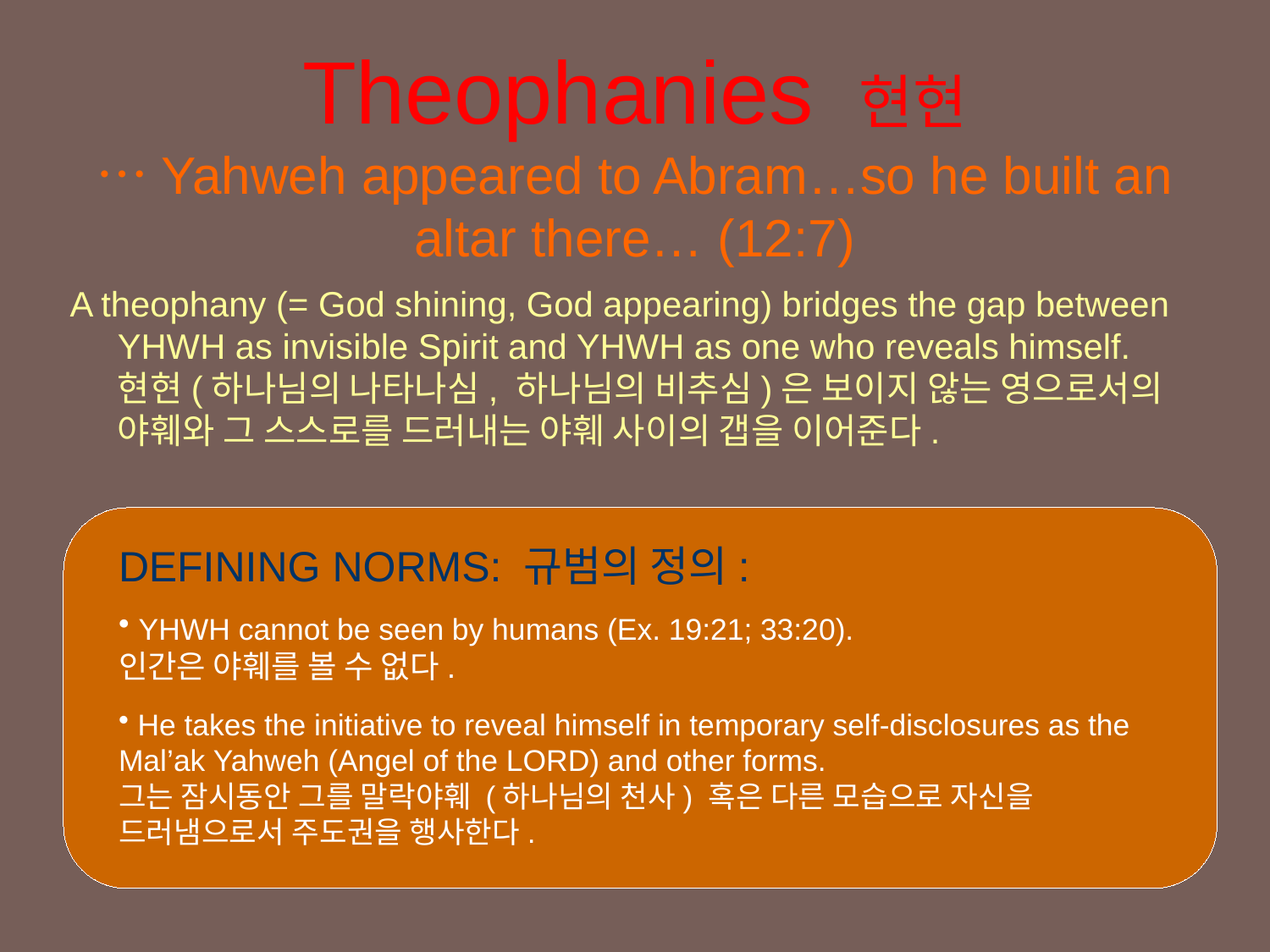

Theophanies 현현
…Yahweh appeared to Abram…so he built an altar there… (12:7)
A theophany (= God shining, God appearing) bridges the gap between YHWH as invisible Spirit and YHWH as one who reveals himself.
현현(하나님의 나타나심, 하나님의 비추심)은 보이지 않는 영으로서의 야훼와 그 스스로를 드러내는 야훼 사이의 갭을 이어준다.

DEFINING NORMS: 규범의 정의:
 YHWH cannot be seen by humans (Ex. 19:21; 33:20).
인간은 야훼를 볼 수 없다.
 He takes the initiative to reveal himself in temporary self-disclosures as the Mal’ak Yahweh (Angel of the LORD) and other forms.
그는 잠시동안 그를 말락야훼 (하나님의 천사) 혹은 다른 모습으로 자신을 드러냄으로서 주도권을 행사한다.